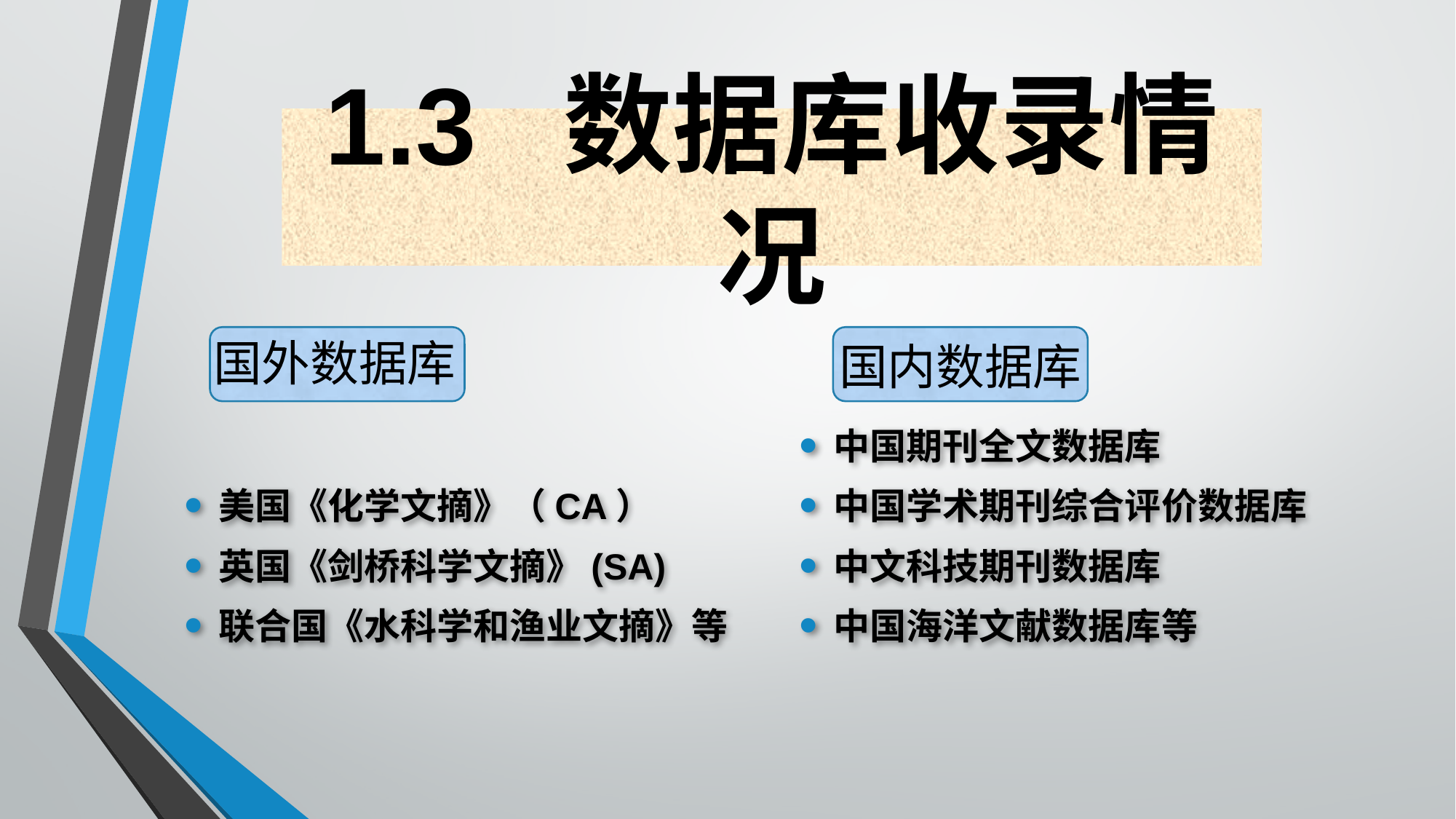

1.3  数据库收录情况

美国《化学文摘》（CA）
英国《剑桥科学文摘》(SA)
联合国《水科学和渔业文摘》等

中国期刊全文数据库
中国学术期刊综合评价数据库
中文科技期刊数据库
中国海洋文献数据库等
国外数据库

国内数据库